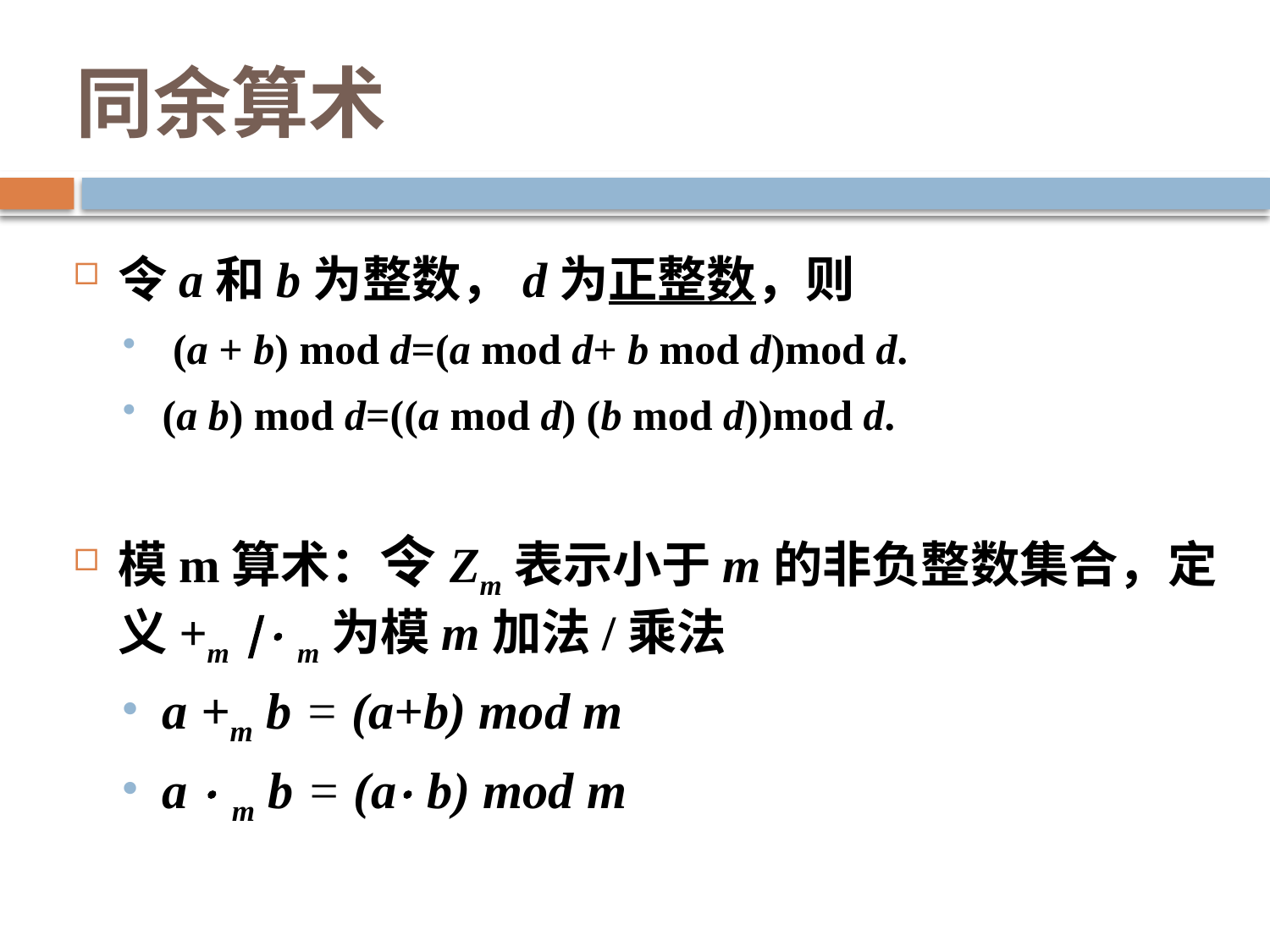

# 同余算术
令a和b为整数，d为正整数，则
 (a + b) mod d=(a mod d+ b mod d)mod d.
(a b) mod d=((a mod d) (b mod d))mod d.

模m算术：令Zm表示小于m的非负整数集合，定义+m /· m为模m加法/乘法
a +m b = (a+b) mod m
a · m b = (a· b) mod m